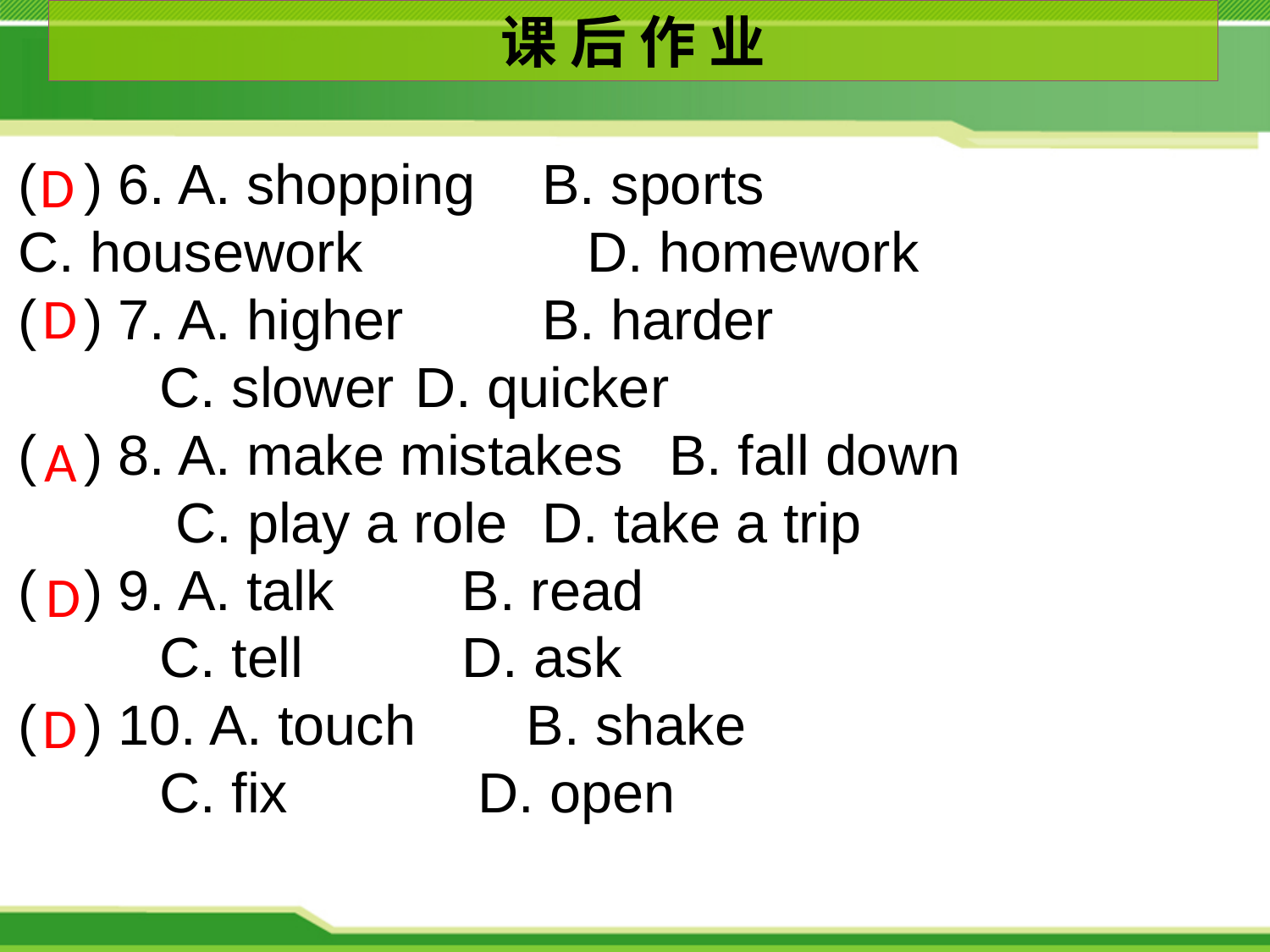

课 后 作 业
(   ) 6. A. shopping	 B. sports
C. housework	            D. homework
(   ) 7. A. higher	 B. harder
         C. slower	 D. quicker
(   ) 8. A. make mistakes	 B. fall down
          C. play a role	 D. take a trip
(   ) 9. A. talk	    B. read
         C. tell	    D. ask
(   ) 10. A. touch	B. shake
         C. fix	     D. open
D
D
A
D
D